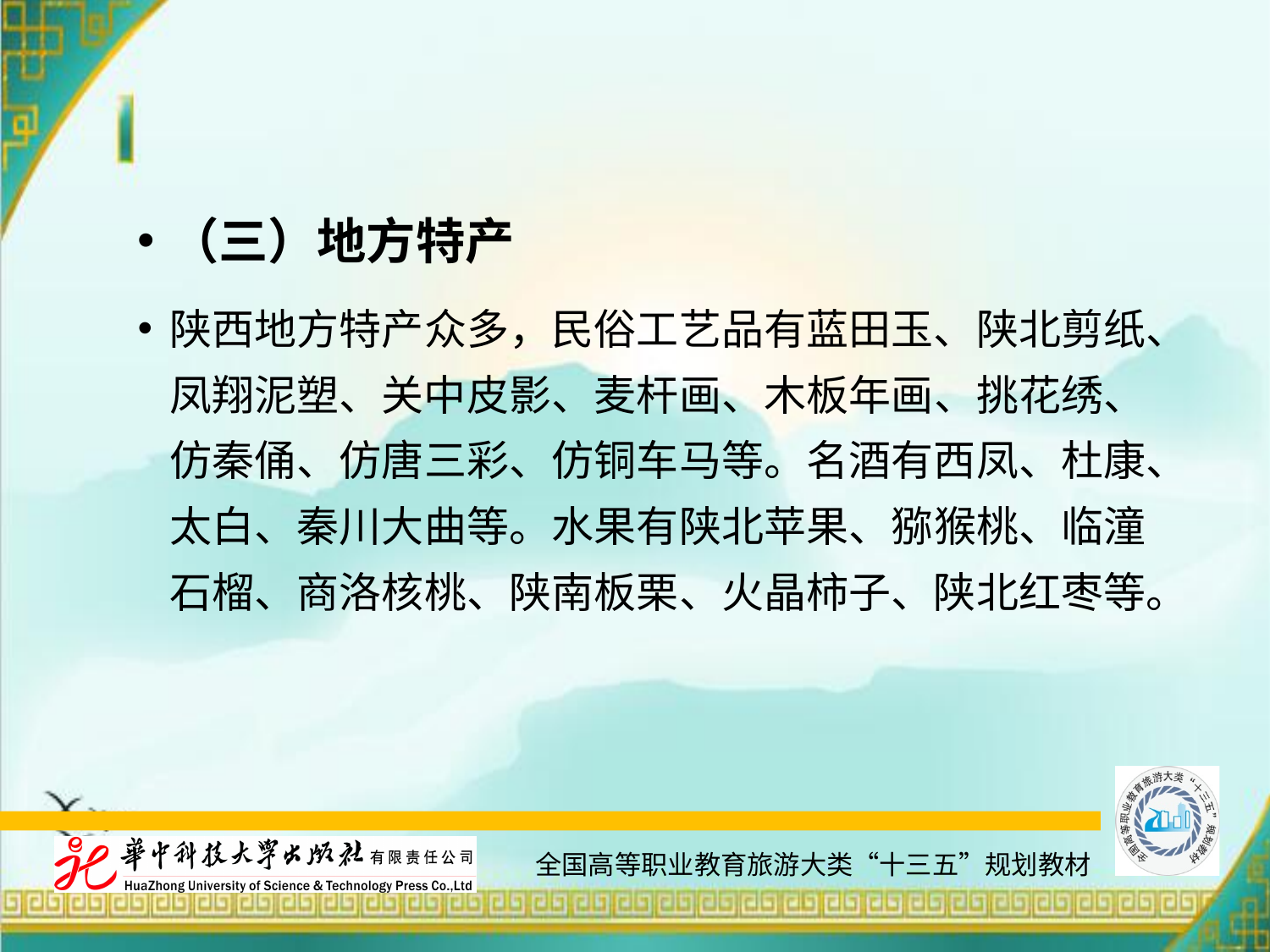

#
（三）地方特产
陕西地方特产众多，民俗工艺品有蓝田玉、陕北剪纸、凤翔泥塑、关中皮影、麦杆画、木板年画、挑花绣、仿秦俑、仿唐三彩、仿铜车马等。名酒有西凤、杜康、太白、秦川大曲等。水果有陕北苹果、猕猴桃、临潼石榴、商洛核桃、陕南板栗、火晶柿子、陕北红枣等。